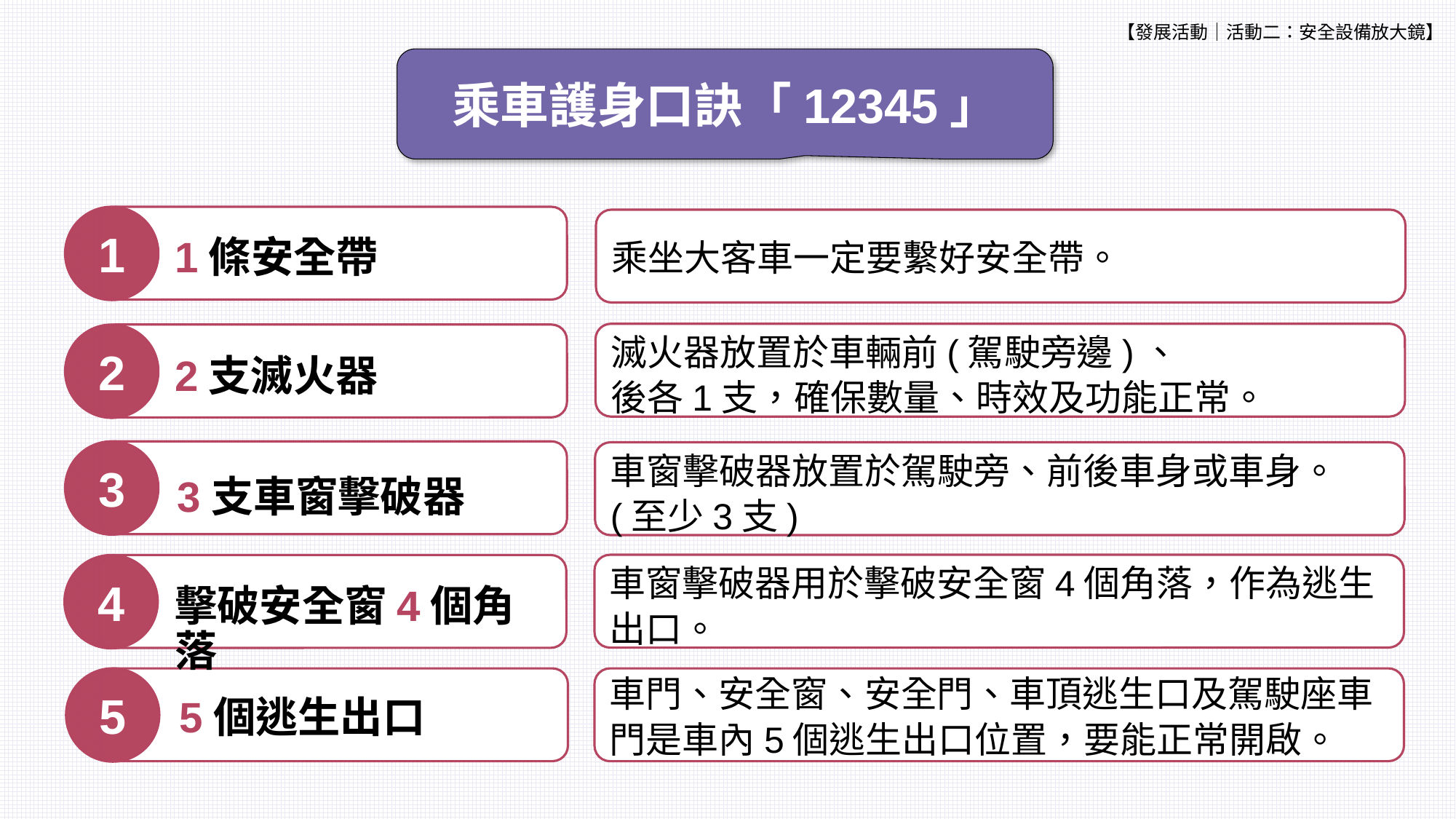

【發展活動│活動二：安全設備放大鏡】
乘車護身口訣「12345」
1

1條安全帶
乘坐大客車一定要繫好安全帶。
滅火器放置於車輛前(駕駛旁邊)、
後各1支，確保數量、時效及功能正常。
2

2支滅火器
3

3支車窗擊破器
車窗擊破器放置於駕駛旁、前後車身或車身。(至少3支)
車窗擊破器用於擊破安全窗4個角落，作為逃生出口。
4

擊破安全窗4個角落
5

5個逃生出口
車門、安全窗、安全門、車頂逃生口及駕駛座車門是車內5個逃生出口位置，要能正常開啟。